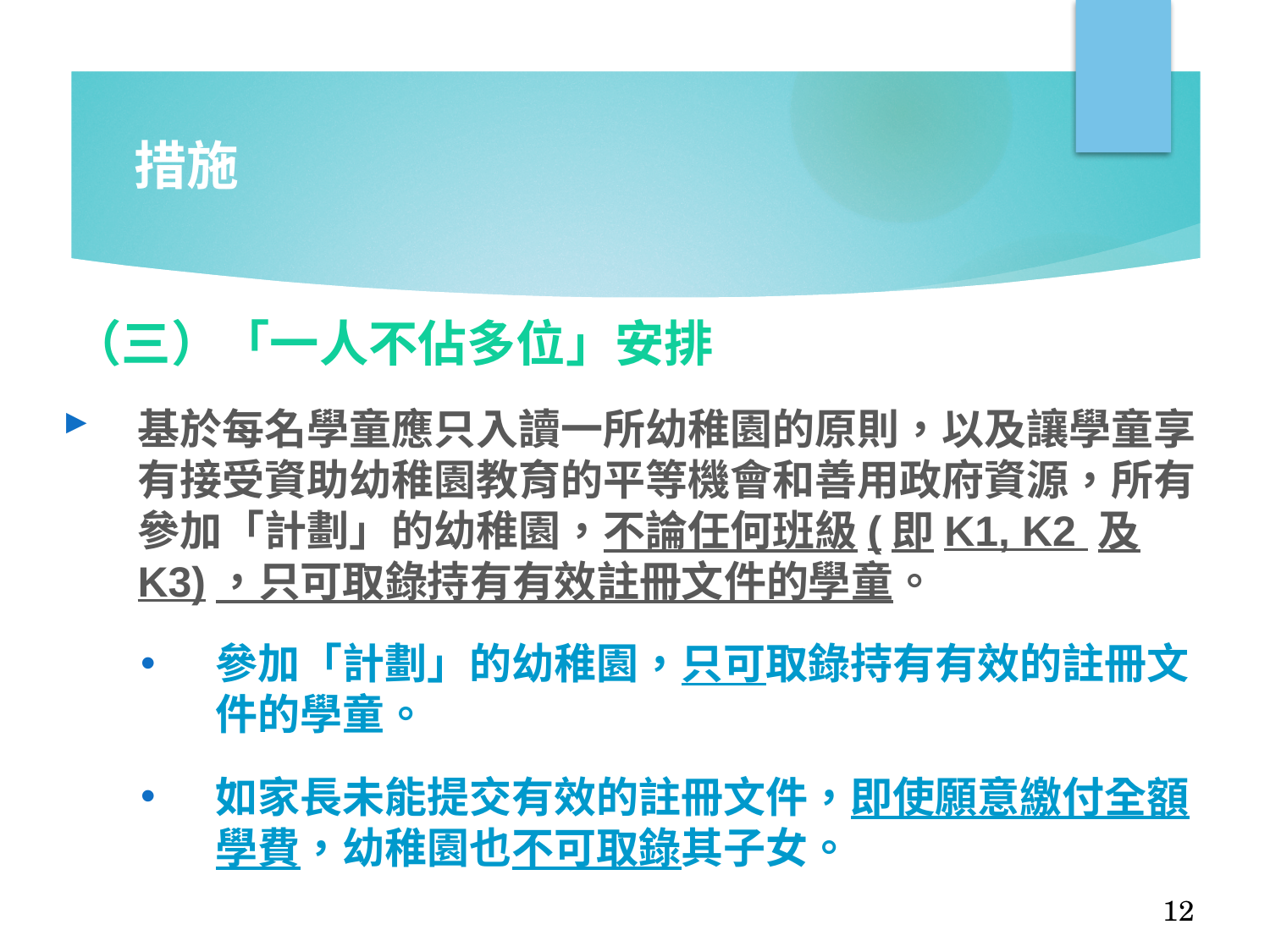

# 措施
（三）「一人不佔多位」安排
基於每名學童應只入讀一所幼稚園的原則，以及讓學童享有接受資助幼稚園教育的平等機會和善用政府資源，所有參加「計劃」的幼稚園，不論任何班級(即K1, K2 及K3)，只可取錄持有有效註冊文件的學童。
參加「計劃」的幼稚園，只可取錄持有有效的註冊文件的學童。
如家長未能提交有效的註冊文件，即使願意繳付全額學費，幼稚園也不可取錄其子女。

12